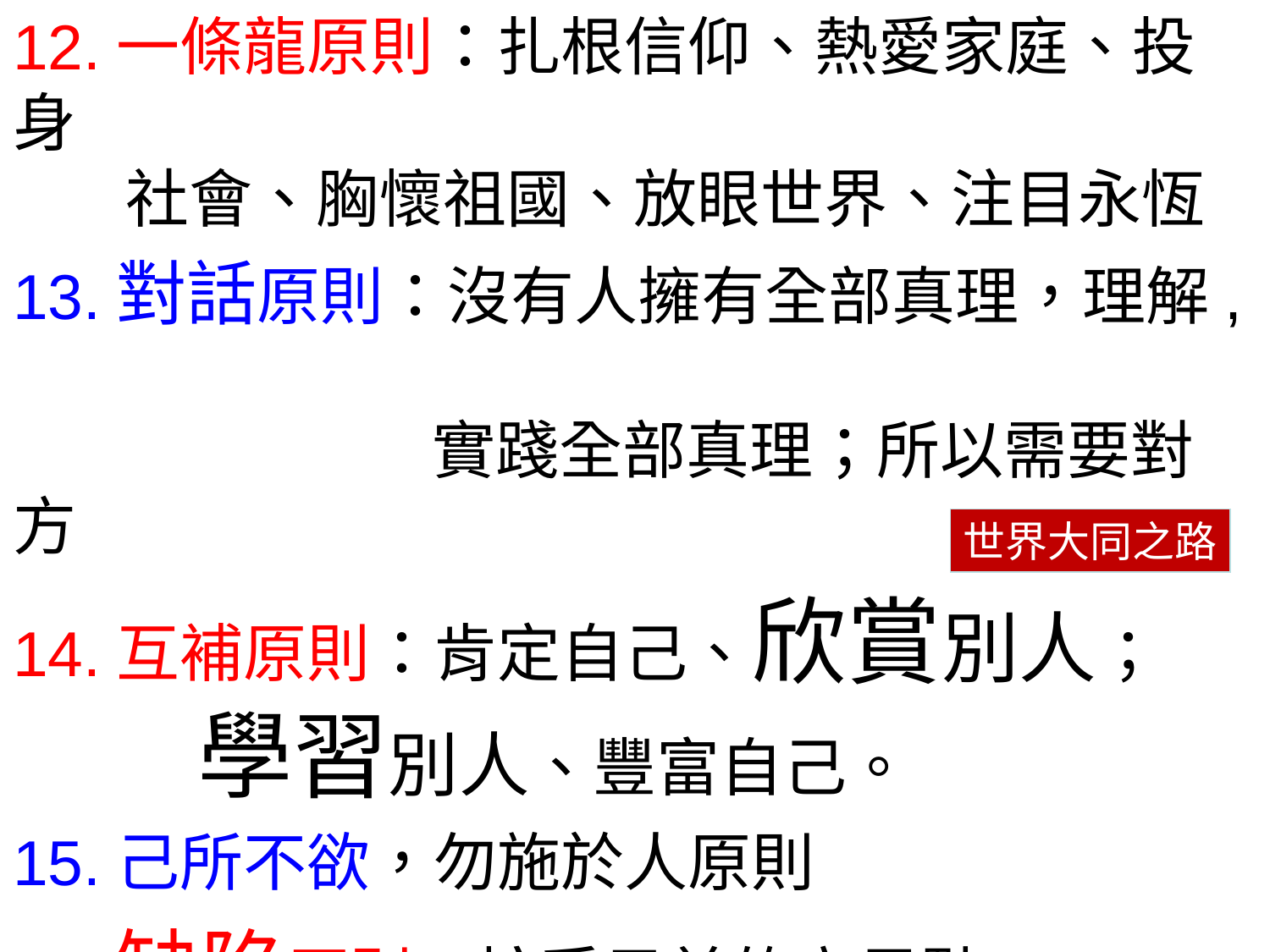

12.一條龍原則：扎根信仰、熱愛家庭、投身
        社會、胸懷祖國、放眼世界、注目永恆
13.對話原則：沒有人擁有全部真理，理解,
                       實踐全部真理；所以需要對方
14.互補原則：肯定自己、欣賞別人；
            學習別人、豐富自己。
15.己所不欲，勿施於人原則
16.缺陷原則：接受目前的立足點；
            天地不全；五全五美；乞丐沒有選擇
世界大同之路